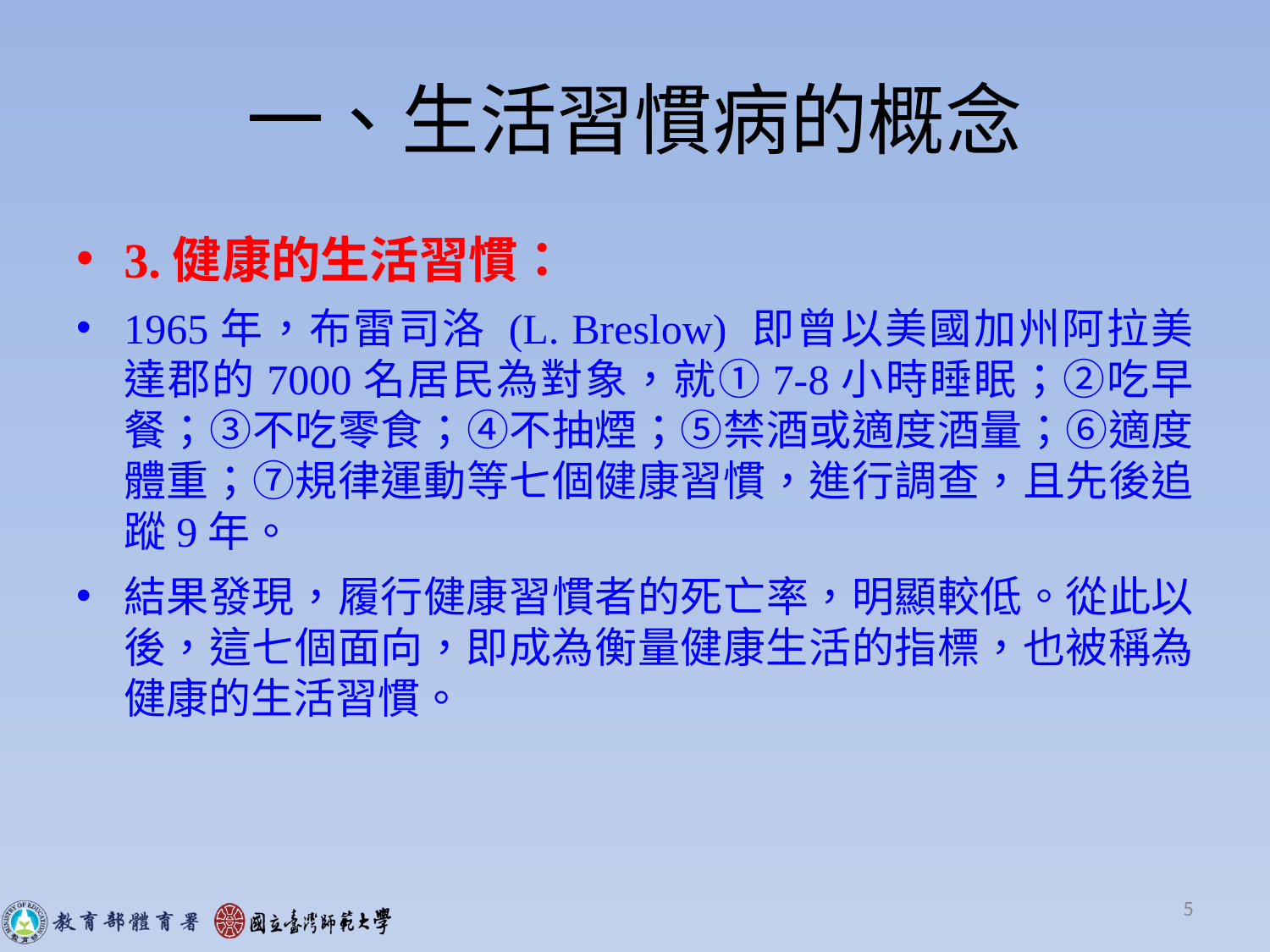

# 一、生活習慣病的概念
3.健康的生活習慣：
1965年，布雷司洛 (L. Breslow) 即曾以美國加州阿拉美達郡的7000名居民為對象，就①7-8小時睡眠；②吃早餐；③不吃零食；④不抽煙；⑤禁酒或適度酒量；⑥適度體重；⑦規律運動等七個健康習慣，進行調查，且先後追蹤9年。
結果發現，履行健康習慣者的死亡率，明顯較低。從此以後，這七個面向，即成為衡量健康生活的指標，也被稱為健康的生活習慣。

5